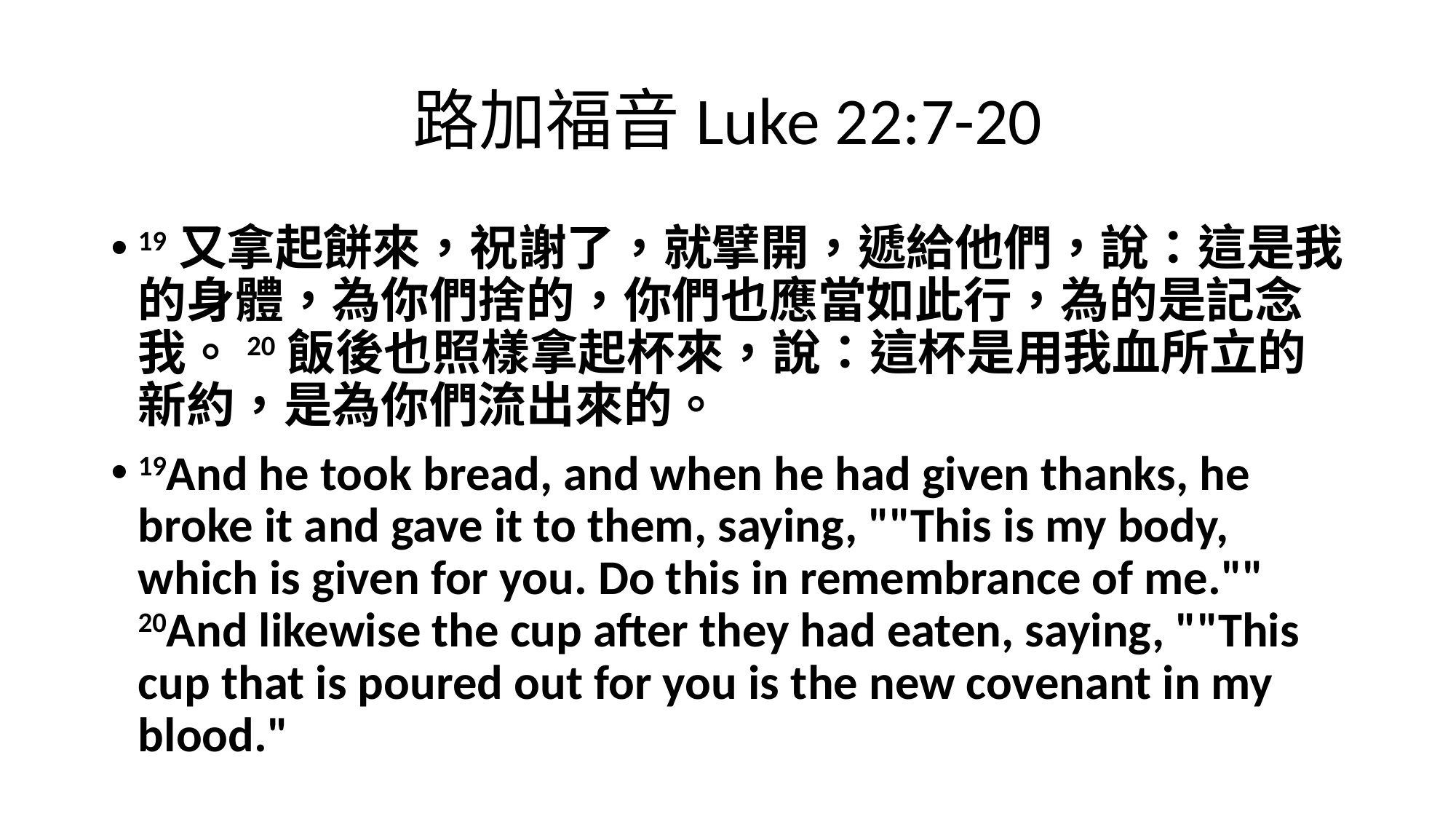

# 路加福音Luke 22:7-20
19又拿起餅來，祝謝了，就擘開，遞給他們，說：這是我的身體，為你們捨的，你們也應當如此行，為的是記念我。20飯後也照樣拿起杯來，說：這杯是用我血所立的新約，是為你們流出來的。
19And he took bread, and when he had given thanks, he broke it and gave it to them, saying, ""This is my body, which is given for you. Do this in remembrance of me."" 20And likewise the cup after they had eaten, saying, ""This cup that is poured out for you is the new covenant in my blood."